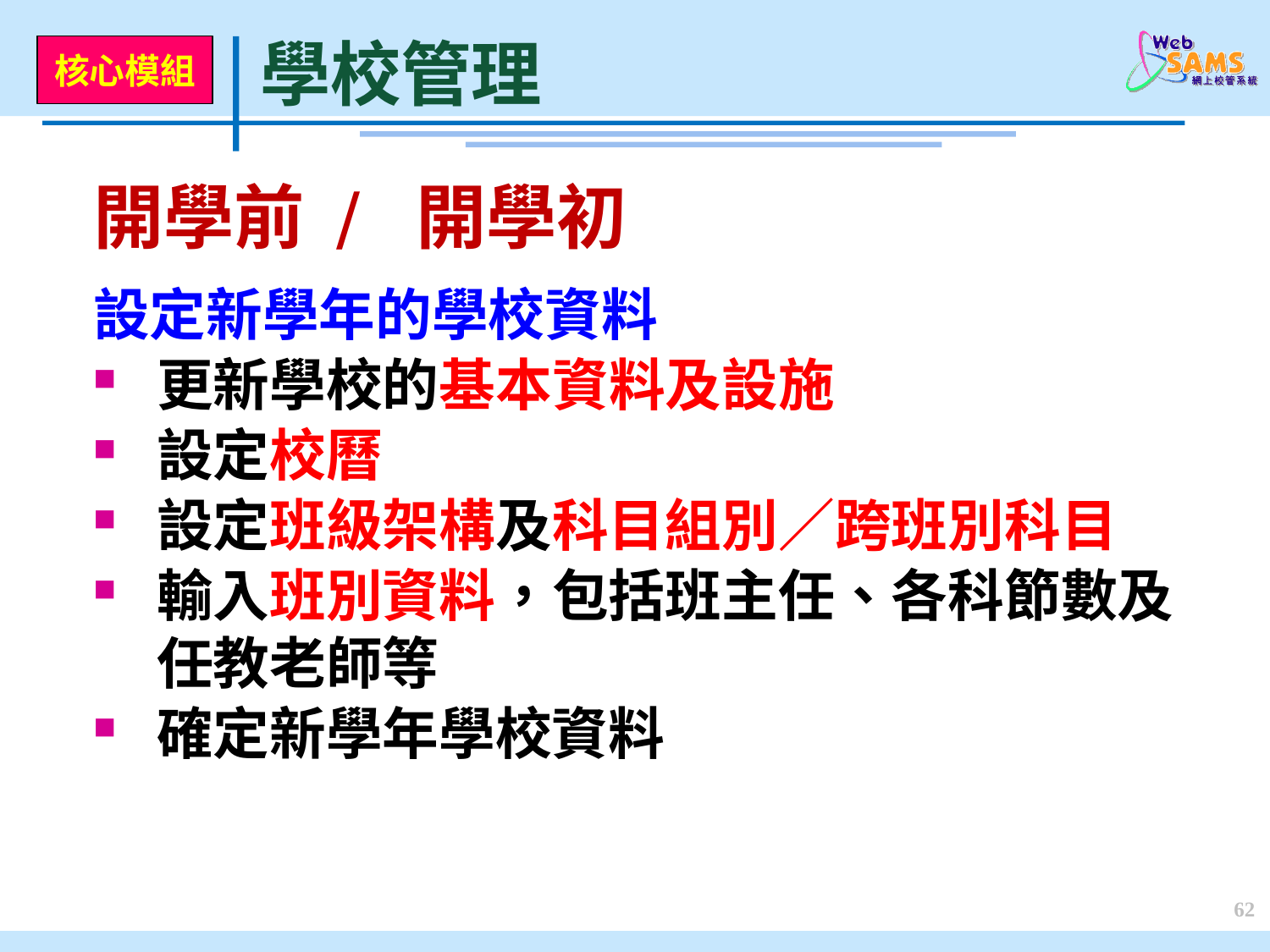

學校管理
核心模組
開學前 / 開學初

設定新學年的學校資料
更新學校的基本資料及設施
設定校曆
設定班級架構及科目組別／跨班別科目
輸入班別資料，包括班主任、各科節數及任教老師等
確定新學年學校資料
62